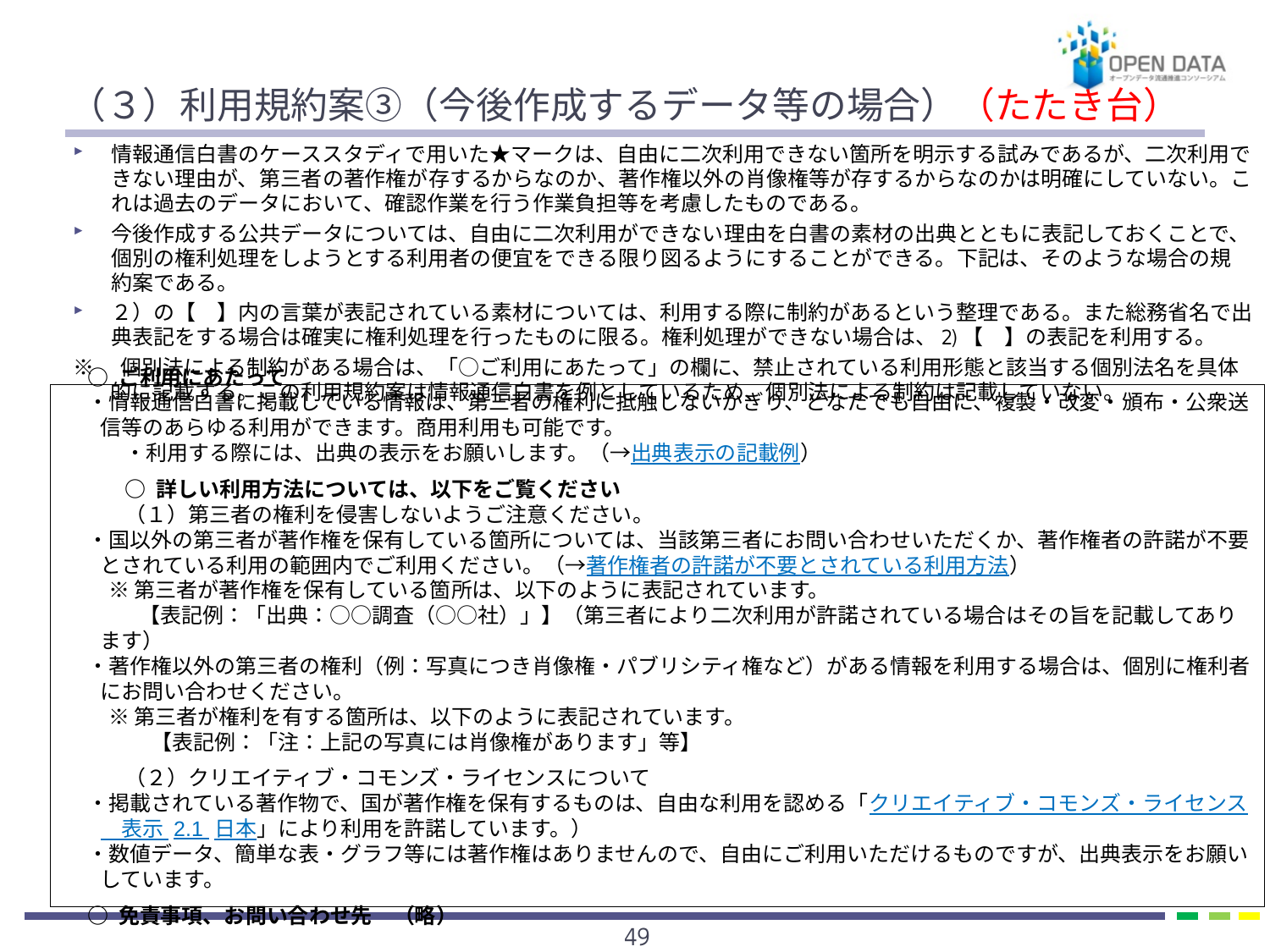

# （３）利用規約案③（今後作成するデータ等の場合）（たたき台）
情報通信白書のケーススタディで用いた★マークは、自由に二次利用できない箇所を明示する試みであるが、二次利用できない理由が、第三者の著作権が存するからなのか、著作権以外の肖像権等が存するからなのかは明確にしていない。これは過去のデータにおいて、確認作業を行う作業負担等を考慮したものである。
今後作成する公共データについては、自由に二次利用ができない理由を白書の素材の出典とともに表記しておくことで、個別の権利処理をしようとする利用者の便宜をできる限り図るようにすることができる。下記は、そのような場合の規約案である。
２）の【　】内の言葉が表記されている素材については、利用する際に制約があるという整理である。また総務省名で出典表記をする場合は確実に権利処理を行ったものに限る。権利処理ができない場合は、2)【　】の表記を利用する。
※　個別法による制約がある場合は、「○ご利用にあたって」の欄に、禁止されている利用形態と該当する個別法名を具体的に記載する。この利用規約案は情報通信白書を例としているため、個別法による制約は記載していない。

○ ご利用にあたって
・情報通信白書に掲載している情報は、第三者の権利に抵触しないかぎり、どなたでも自由に、複製・改変・頒布・公衆送信等のあらゆる利用ができます。商用利用も可能です。
・利用する際には、出典の表示をお願いします。（→出典表示の記載例）
○ 詳しい利用方法については、以下をご覧ください
（１）第三者の権利を侵害しないようご注意ください。
・国以外の第三者が著作権を保有している箇所については、当該第三者にお問い合わせいただくか、著作権者の許諾が不要とされている利用の範囲内でご利用ください。（→著作権者の許諾が不要とされている利用方法）
　※ 第三者が著作権を保有している箇所は、以下のように表記されています。
 　　【表記例：「出典：○○調査（○○社）」】（第三者により二次利用が許諾されている場合はその旨を記載してあります）
・著作権以外の第三者の権利（例：写真につき肖像権・パブリシティ権など）がある情報を利用する場合は、個別に権利者にお問い合わせください。
　※ 第三者が権利を有する箇所は、以下のように表記されています。
　　　【表記例：「注：上記の写真には肖像権があります」等】
（２）クリエイティブ・コモンズ・ライセンスについて
・掲載されている著作物で、国が著作権を保有するものは、自由な利用を認める「クリエイティブ・コモンズ・ライセンス　表示 2.1 日本」により利用を許諾しています。）
・数値データ、簡単な表・グラフ等には著作権はありませんので、自由にご利用いただけるものですが、出典表示をお願いしています。
○ 免責事項、お問い合わせ先　（略）
49